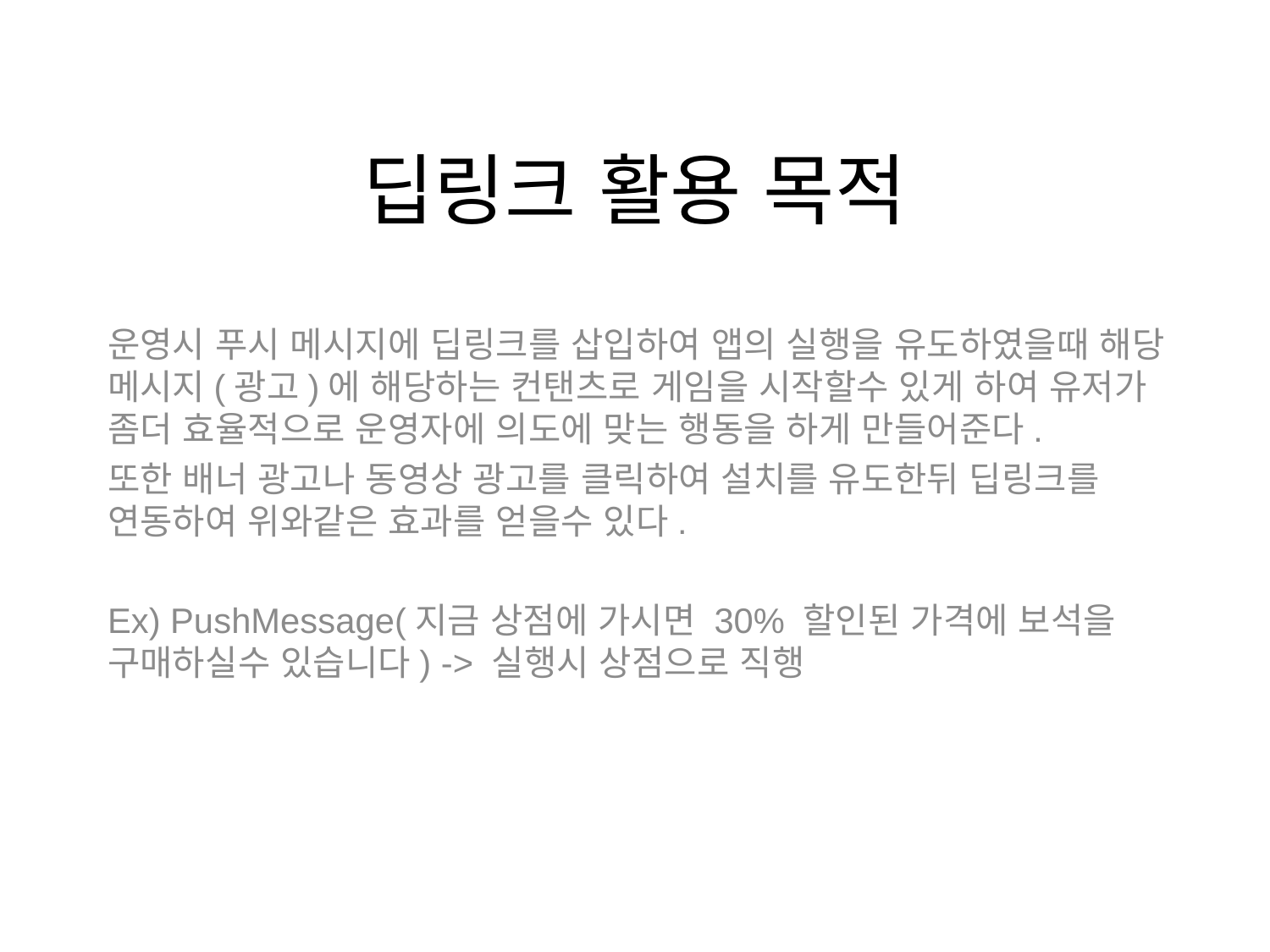

# 딥링크 활용 목적
운영시 푸시 메시지에 딥링크를 삽입하여 앱의 실행을 유도하였을때 해당 메시지(광고)에 해당하는 컨탠츠로 게임을 시작할수 있게 하여 유저가 좀더 효율적으로 운영자에 의도에 맞는 행동을 하게 만들어준다.
또한 배너 광고나 동영상 광고를 클릭하여 설치를 유도한뒤 딥링크를 연동하여 위와같은 효과를 얻을수 있다.

Ex) PushMessage(지금 상점에 가시면 30% 할인된 가격에 보석을 구매하실수 있습니다) -> 실행시 상점으로 직행